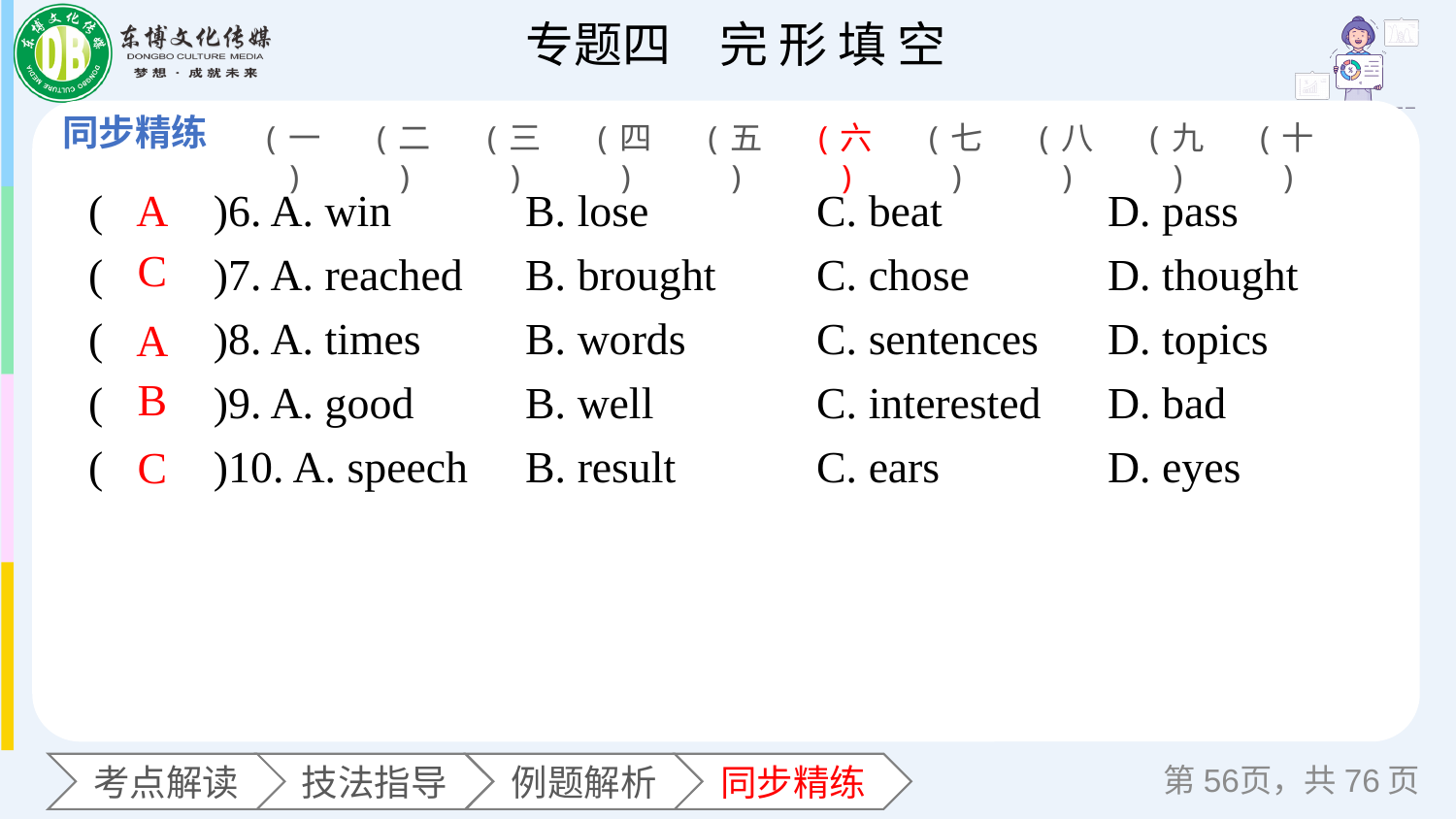

(一)
(二)
(三)
(四)
(五)
(六)
(七)
(八)
(九)
(十)
(　　)6. A. win    	B. lose    	C. beat    	D. pass
(　　)7. A. reached    	B. brought    	C. chose    	D. thought
(　　)8. A. times    	B. words    	C. sentences    	D. topics
(　　)9. A. good    	B. well    	C. interested    	D. bad
(　　)10. A. speech    	B. result    	C. ears    	D. eyes
A
C
A
B
C
第56页，共76页